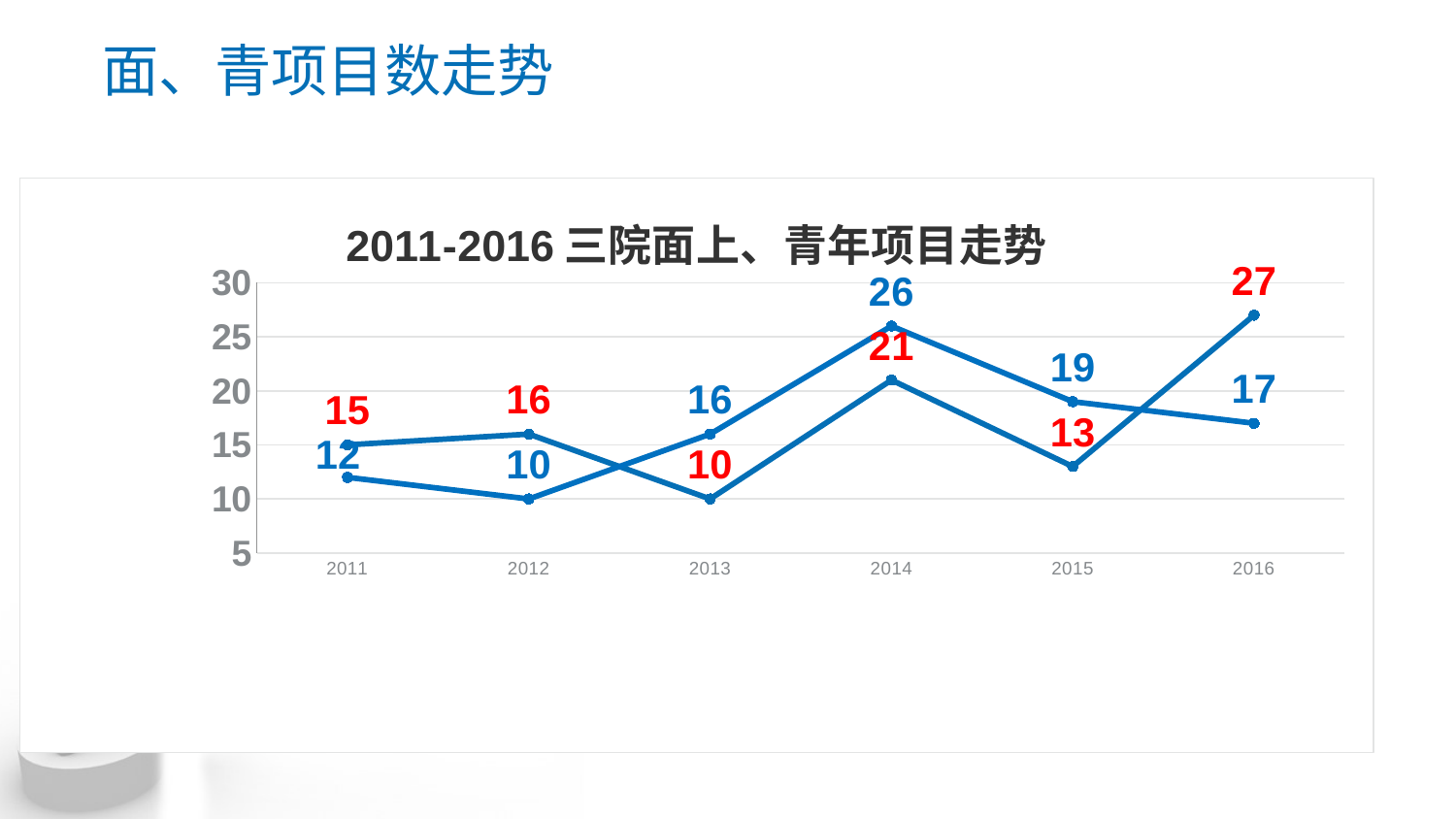

# 面、青项目数走势

### Chart: 2011-2016三院面上、青年项目走势

| Category | 面上 | 青年 |
|---|---|---|
| 2011 | 15.0 | 12.0 |
| 2012 | 16.0 | 10.0 |
| 2013 | 10.0 | 16.0 |
| 2014 | 21.0 | 26.0 |
| 2015 | 13.0 | 19.0 |
| 2016 | 27.0 | 17.0 |